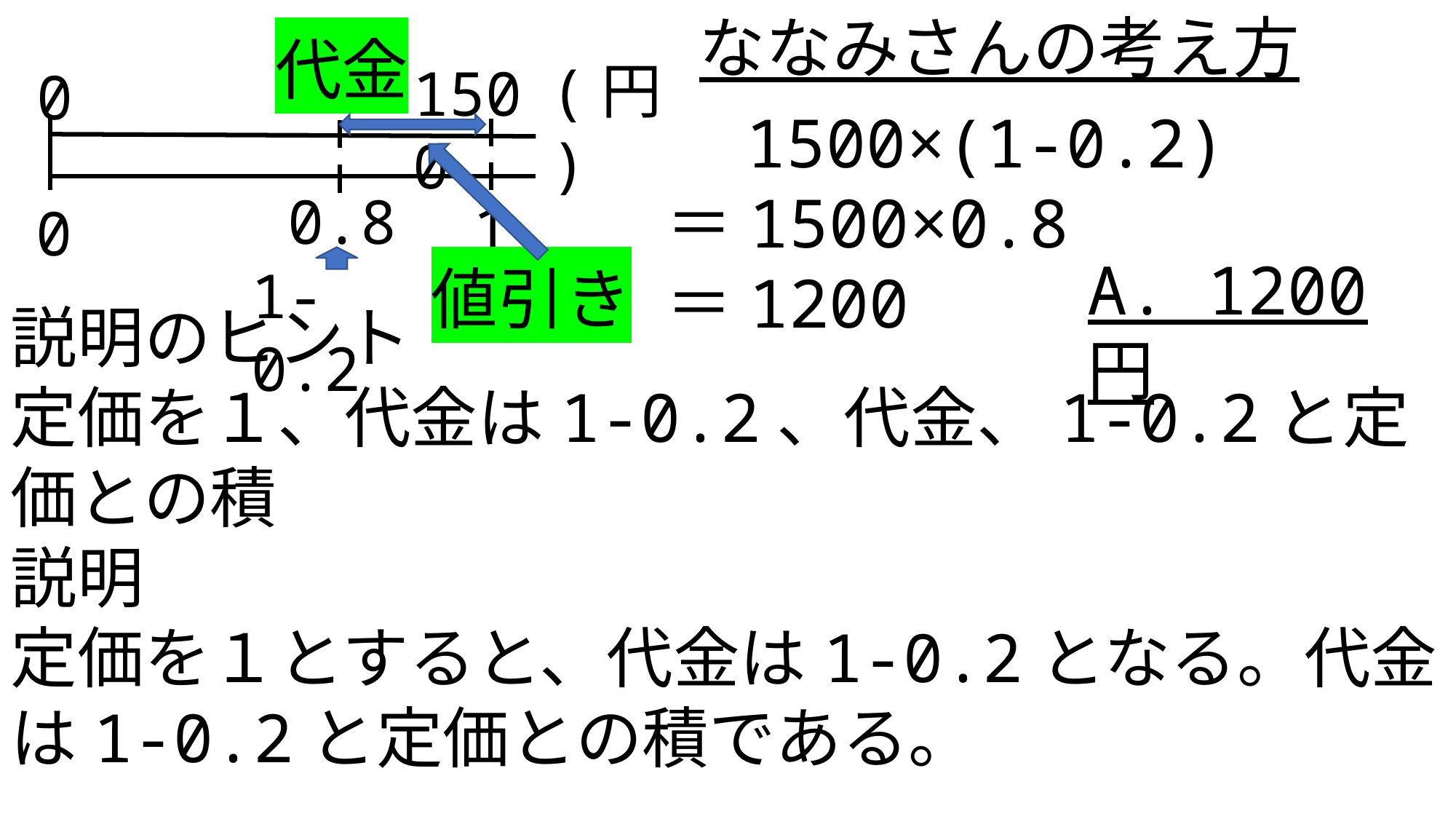

ななみさんの考え方
代金
(円)
1500
0
  1500×(1-0.2)
＝1500×0.8
＝1200

0.8
1
0
A. 1200円

値引き
1-0.2
説明のヒント
定価を１、代金は1-0.2、代金、1-0.2と定価との積
説明
定価を１とすると、代金は1-0.2となる。代金は1-0.2と定価との積である。